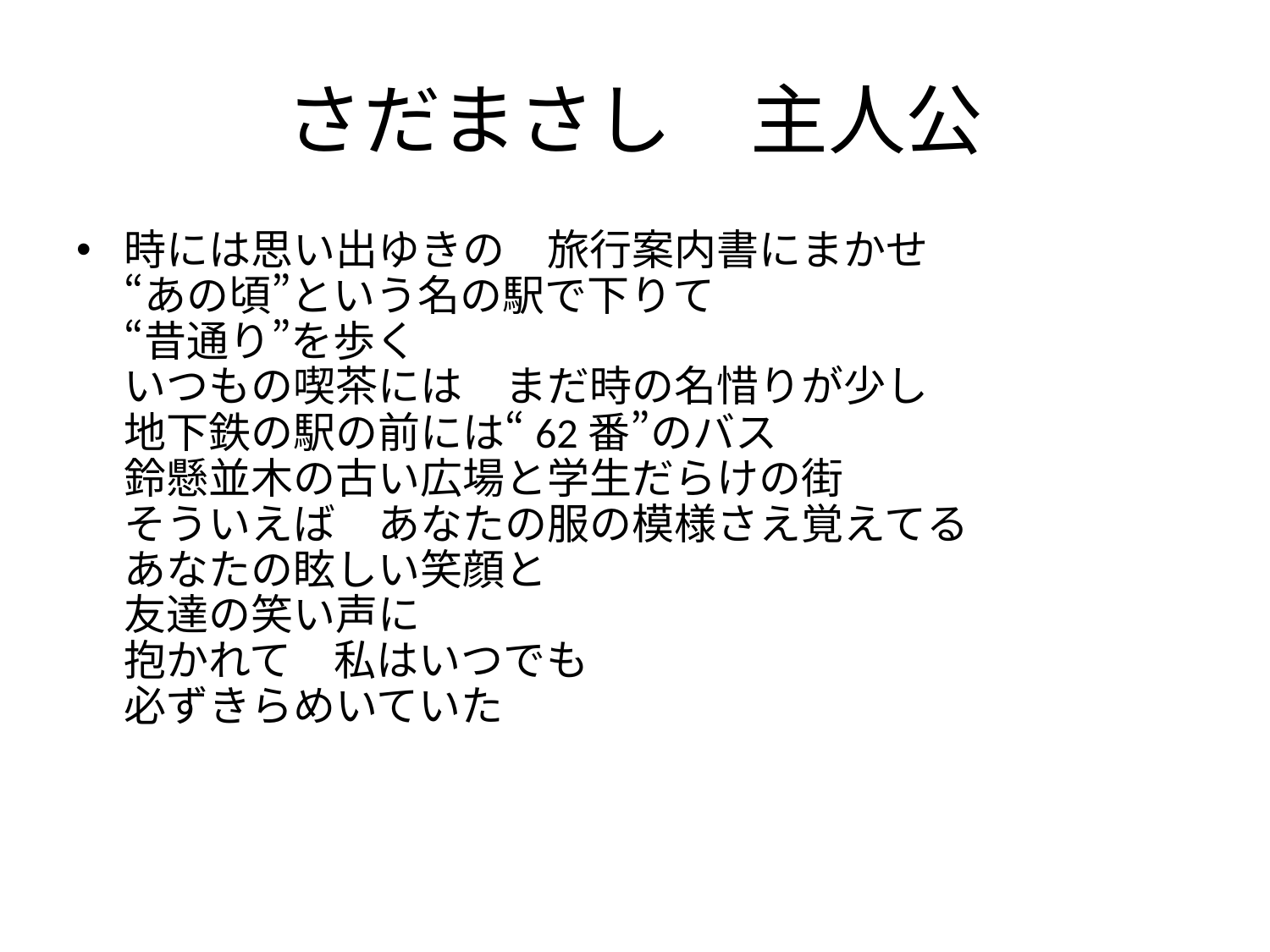

# さだまさし　主人公
時には思い出ゆきの　旅行案内書にまかせ
“あの頃”という名の駅で下りて
“昔通り”を歩く
いつもの喫茶には　まだ時の名惜りが少し
地下鉄の駅の前には“62番”のバス
鈴懸並木の古い広場と学生だらけの街
そういえば　あなたの服の模様さえ覚えてる
あなたの眩しい笑顔と
友達の笑い声に
抱かれて　私はいつでも
必ずきらめいていた